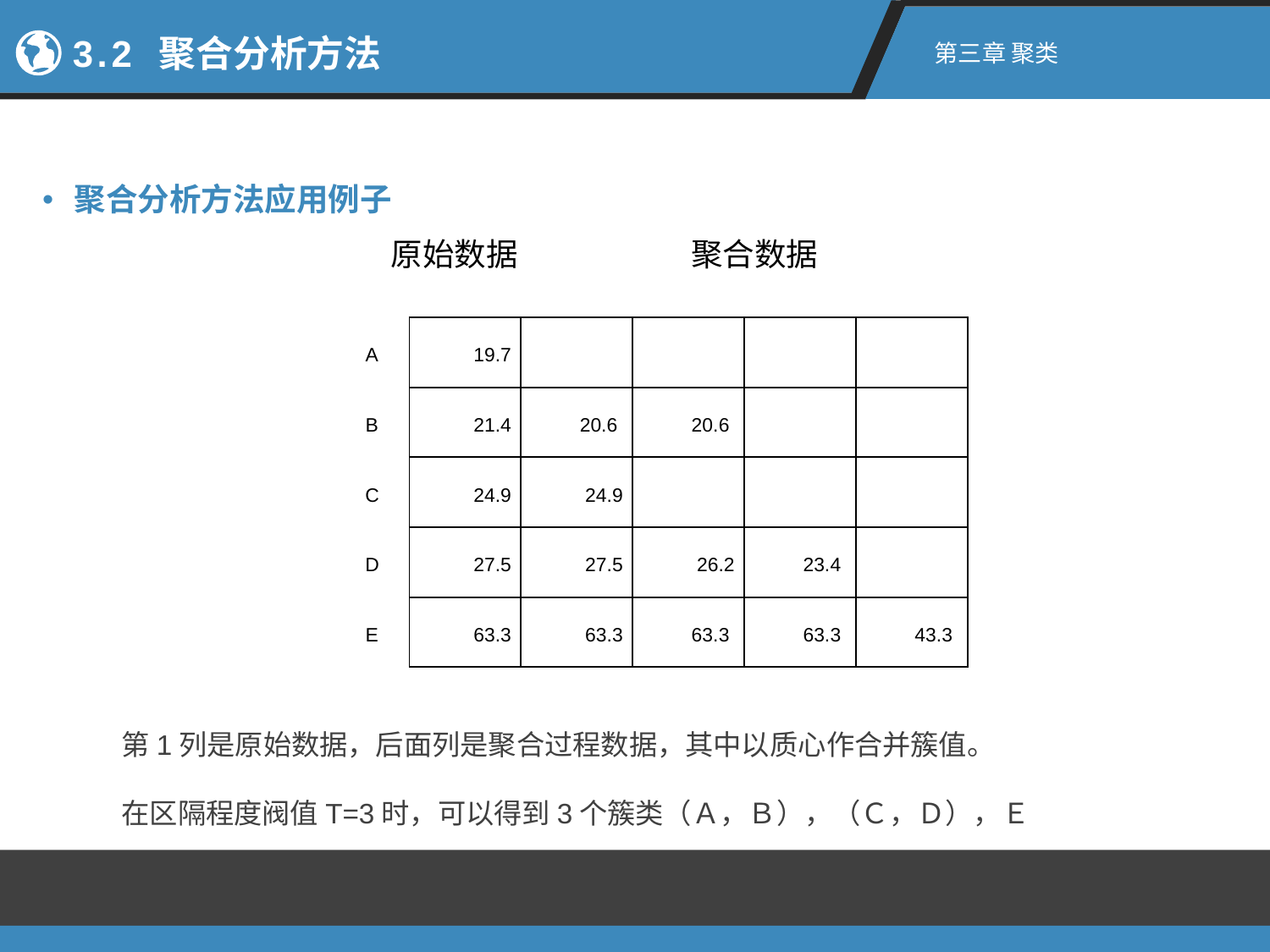

3.2 聚合分析方法

第三章 聚类

聚合分析方法应用例子
原始数据
聚合数据
| A | 19.7 |  |  |  |  |
| --- | --- | --- | --- | --- | --- |
| B | 21.4 | 20.6 | 20.6 |  |  |
| C | 24.9 | 24.9 |  |  |  |
| D | 27.5 | 27.5 | 26.2 | 23.4 |  |
| E | 63.3 | 63.3 | 63.3 | 63.3 | 43.3 |
第1列是原始数据，后面列是聚合过程数据，其中以质心作合并簇值。
在区隔程度阀值T=3时，可以得到3个簇类（Ａ，Ｂ），（Ｃ，Ｄ），Ｅ